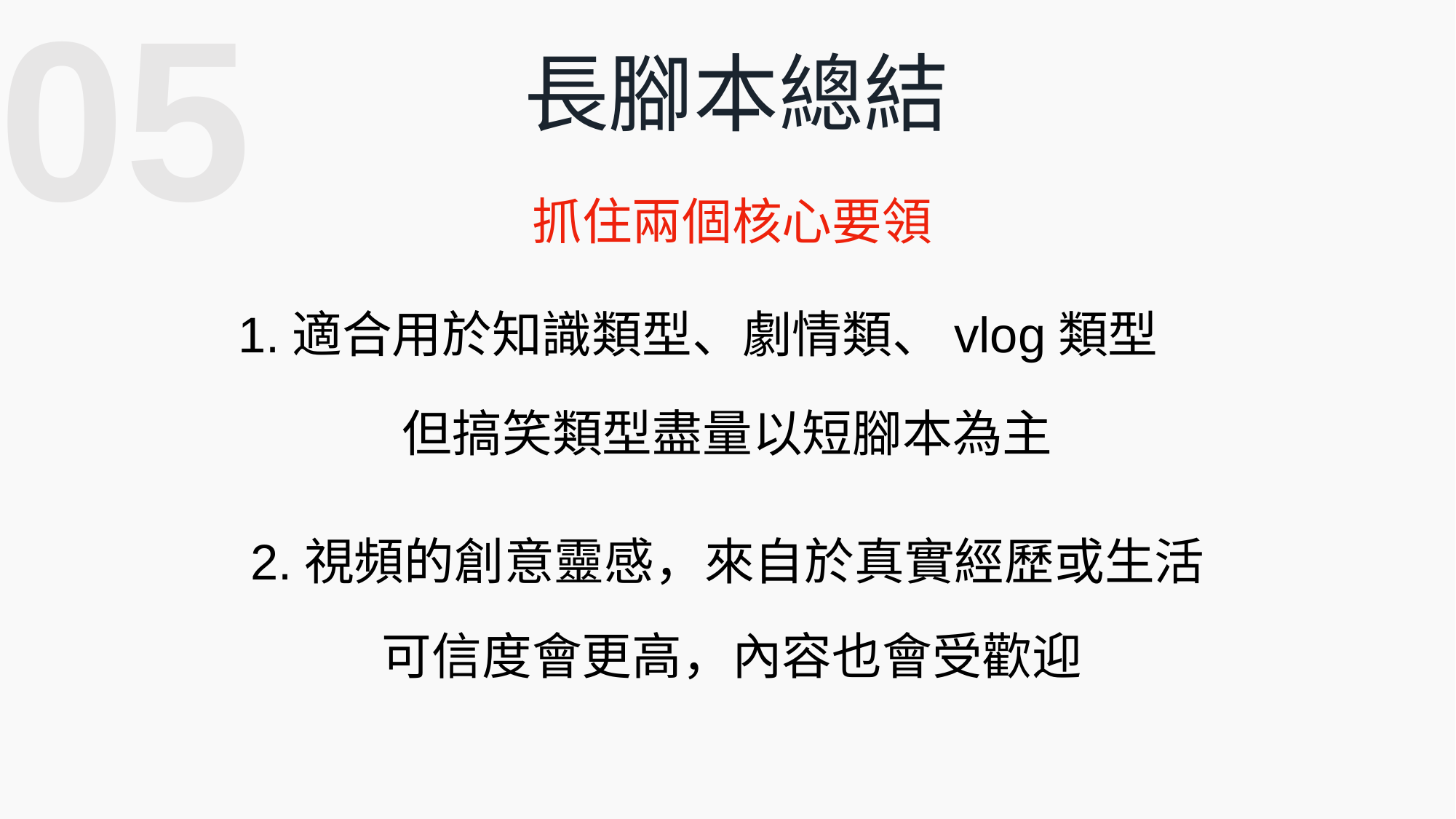

05
53
長腳本總結
抓住兩個核心要領
1.適合用於知識類型、劇情類、vlog類型
但搞笑類型盡量以短腳本為主
2.視頻的創意靈感，來自於真實經歷或生活
可信度會更高，內容也會受歡迎
、